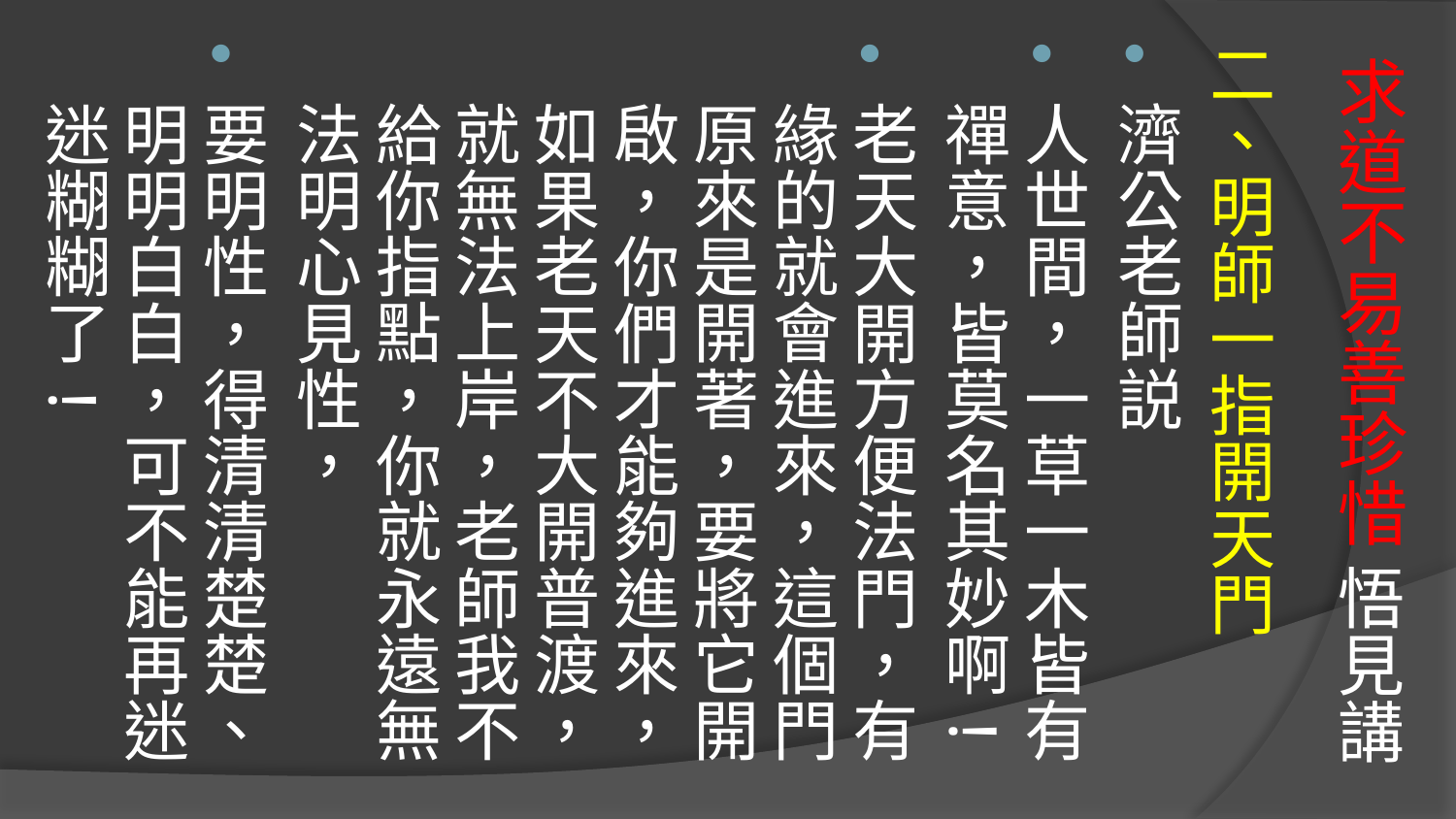

二、明師一指開天門
濟公老師説
人世間，一草一木皆有禪意，皆莫名其妙啊!
老天大開方便法門，有緣的就會進來，這個門原來是開著，要將它開啟，你們才能夠進來，如果老天不大開普渡，就無法上岸，老師我不給你指點，你就永遠無法明心見性，
要明性，得清清楚楚、明明白白，可不能再迷迷糊糊了!
# 求道不易善珍惜 悟見講